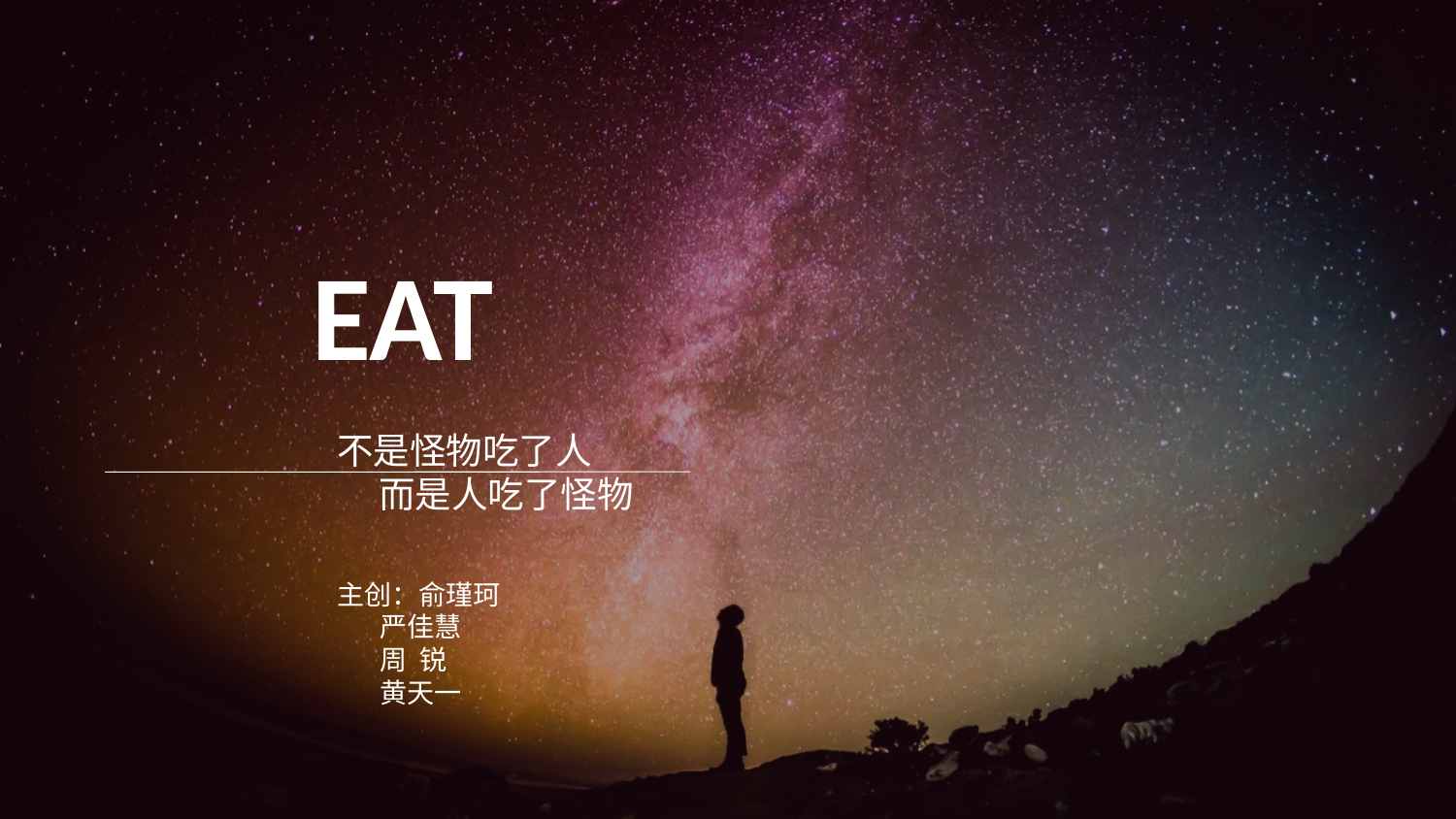

EAT
不是怪物吃了人
    而是人吃了怪物
主创：俞瑾珂
      严佳慧
      周  锐
      黄天一